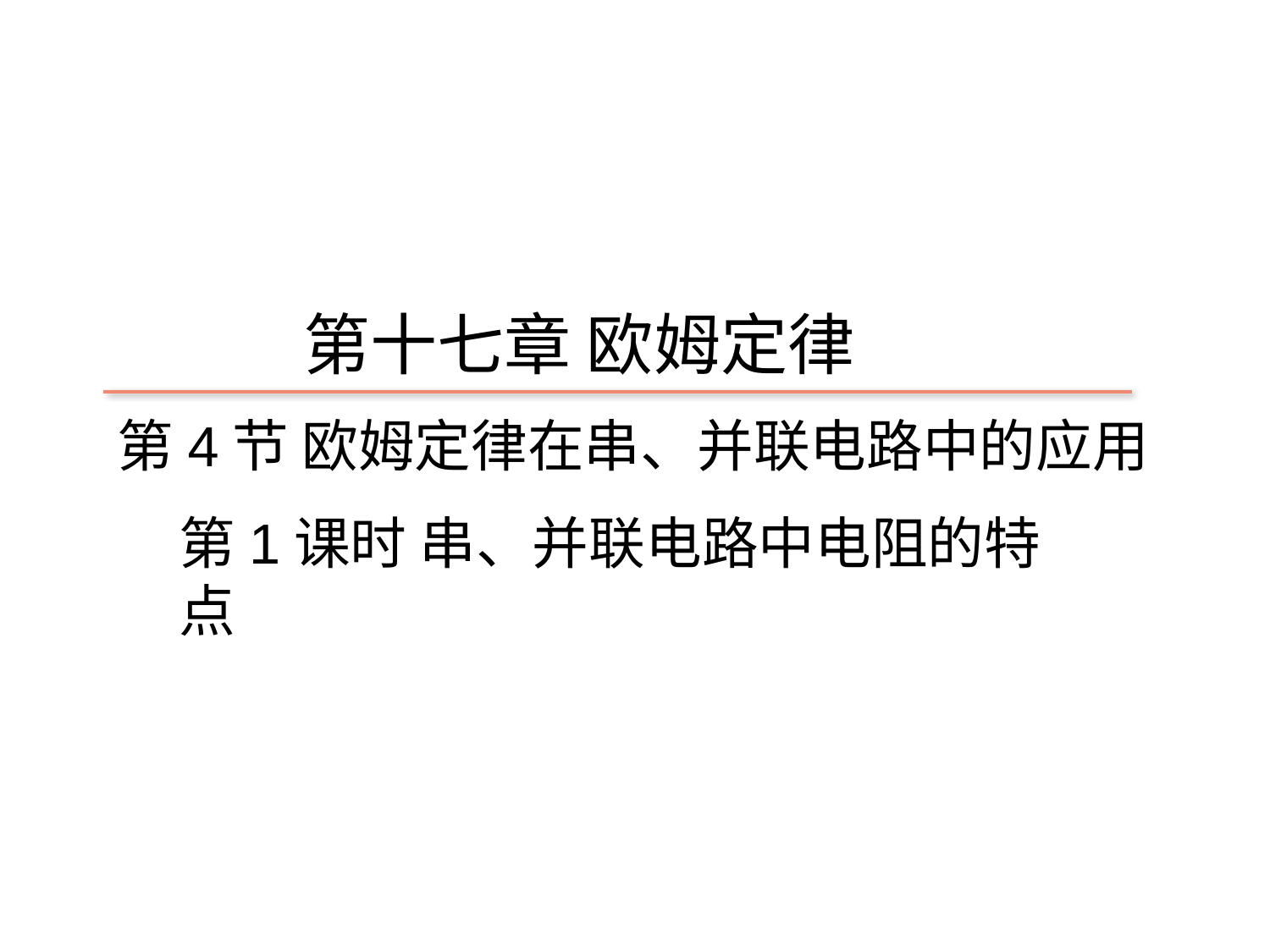

￭九年级 物理 上册 人教版
第十七章 欧姆定律
第4节 欧姆定律在串、并联电路中的应用
第1课时 串、并联电路中电阻的特点